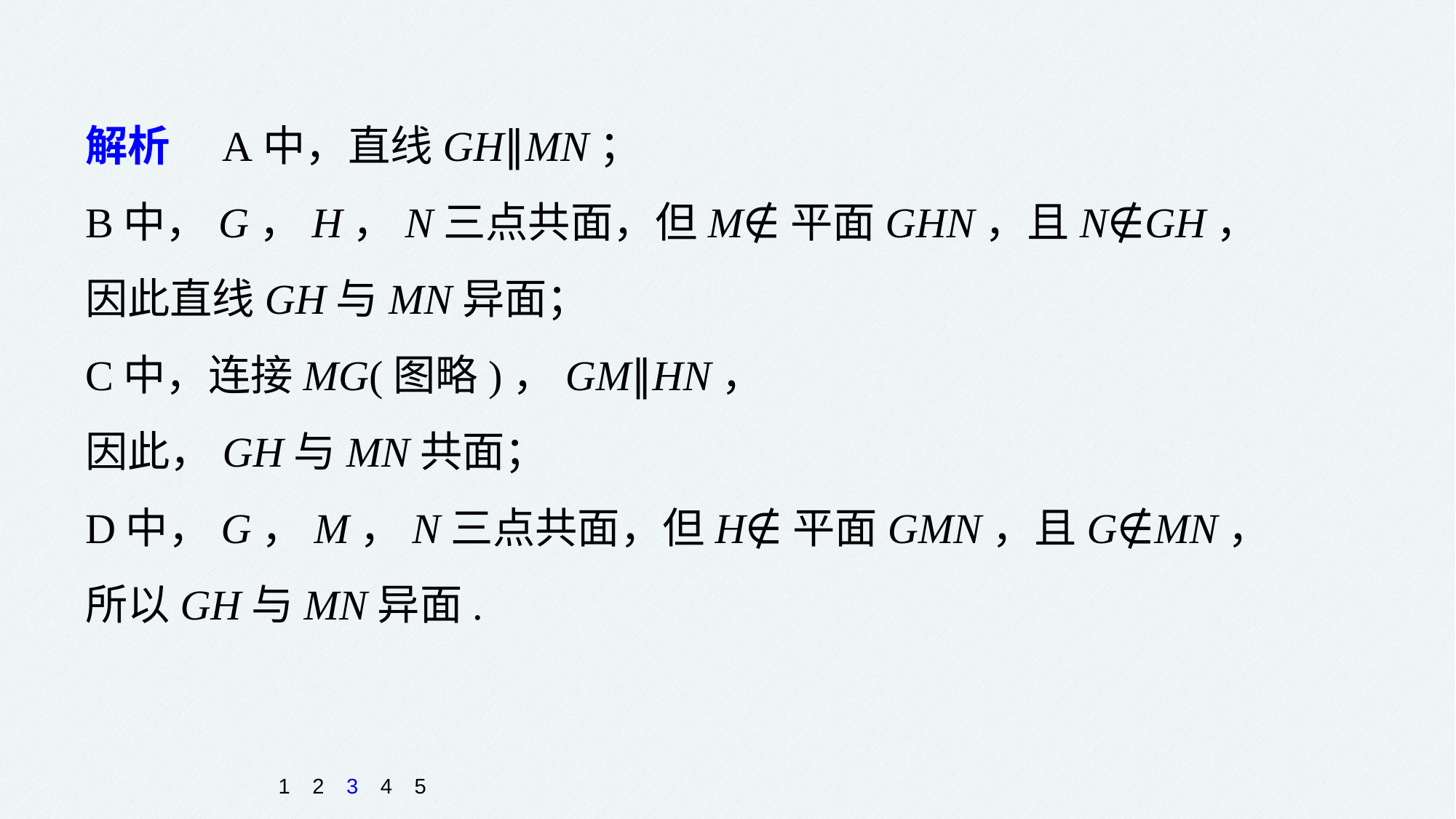

解析　A中，直线GH∥MN；
B中，G，H，N三点共面，但M∉平面GHN，且N∉GH，
因此直线GH与MN异面；
C中，连接MG(图略)，GM∥HN，
因此，GH与MN共面；
D中，G，M，N三点共面，但H∉平面GMN，且G∉MN，
所以GH与MN异面.
1
2
3
4
5